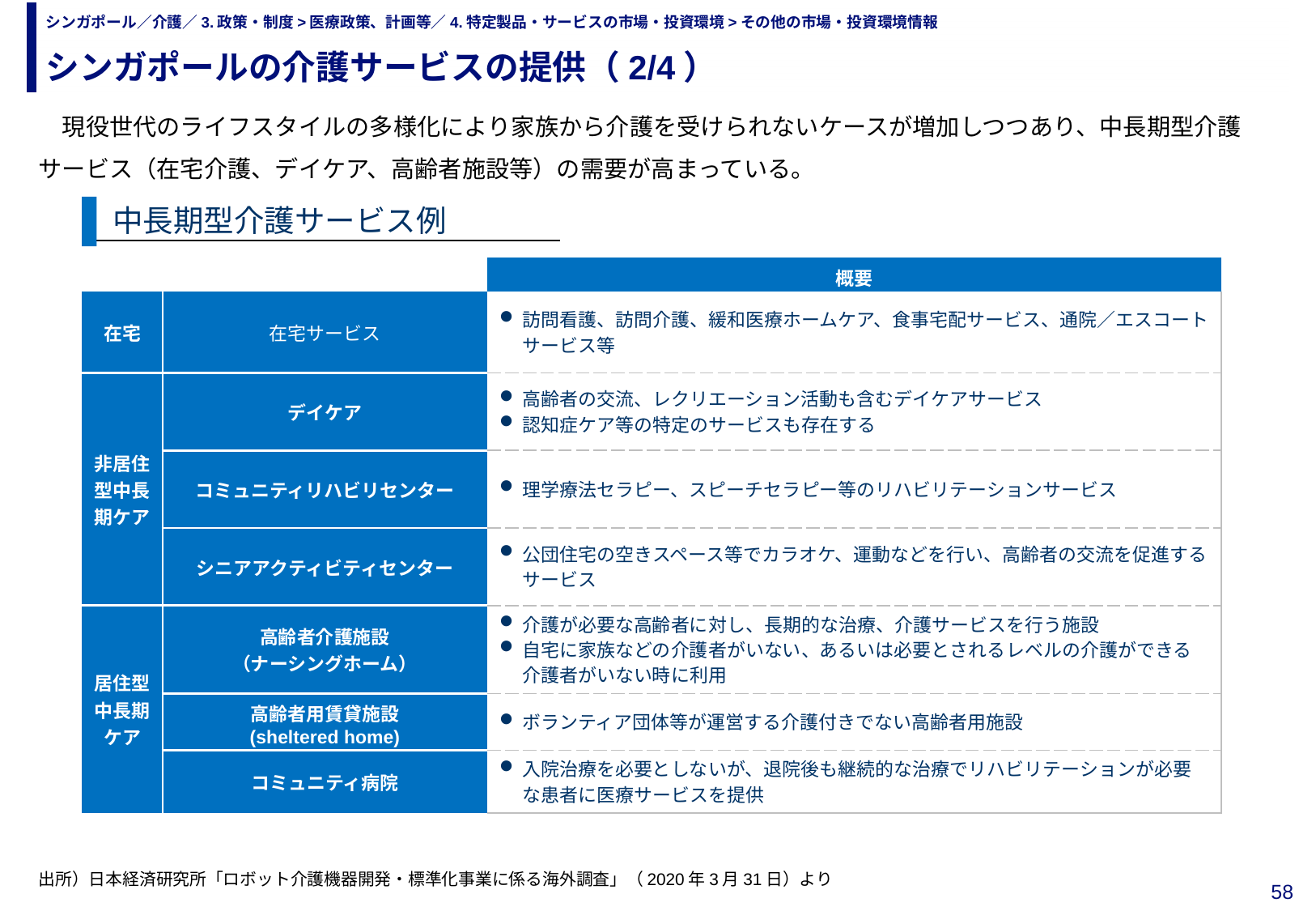

シンガポールの介護サービスの提供（2/4）
# シンガポール／介護／3.政策・制度>医療政策、計画等／4.特定製品・サービスの市場・投資環境>その他の市場・投資環境情報
　現役世代のライフスタイルの多様化により家族から介護を受けられないケースが増加しつつあり、中長期型介護サービス（在宅介護、デイケア、高齢者施設等）の需要が高まっている。
中長期型介護サービス例

|  |  | 概要 |
| --- | --- | --- |
| 在宅 | 在宅サービス | 訪問看護、訪問介護、緩和医療ホームケア、食事宅配サービス、通院／エスコートサービス等 |
| 非居住型中長期ケア | デイケア | 高齢者の交流、レクリエーション活動も含むデイケアサービス 認知症ケア等の特定のサービスも存在する |
|  | コミュニティリハビリセンター | 理学療法セラピー、スピーチセラピー等のリハビリテーションサービス |
|  | シニアアクティビティセンター | 公団住宅の空きスペース等でカラオケ、運動などを行い、高齢者の交流を促進するサービス |
| 居住型中長期ケア | 高齢者介護施設 （ナーシングホーム） | 介護が必要な高齢者に対し、長期的な治療、介護サービスを行う施設 自宅に家族などの介護者がいない、あるいは必要とされるレベルの介護ができる介護者がいない時に利用 |
|  | 高齢者用賃貸施設 (sheltered home) | ボランティア団体等が運営する介護付きでない高齢者用施設 |
|  | コミュニティ病院 | 入院治療を必要としないが、退院後も継続的な治療でリハビリテーションが必要な患者に医療サービスを提供 |
出所）日本経済研究所「ロボット介護機器開発・標準化事業に係る海外調査」（2020年3月31日）より